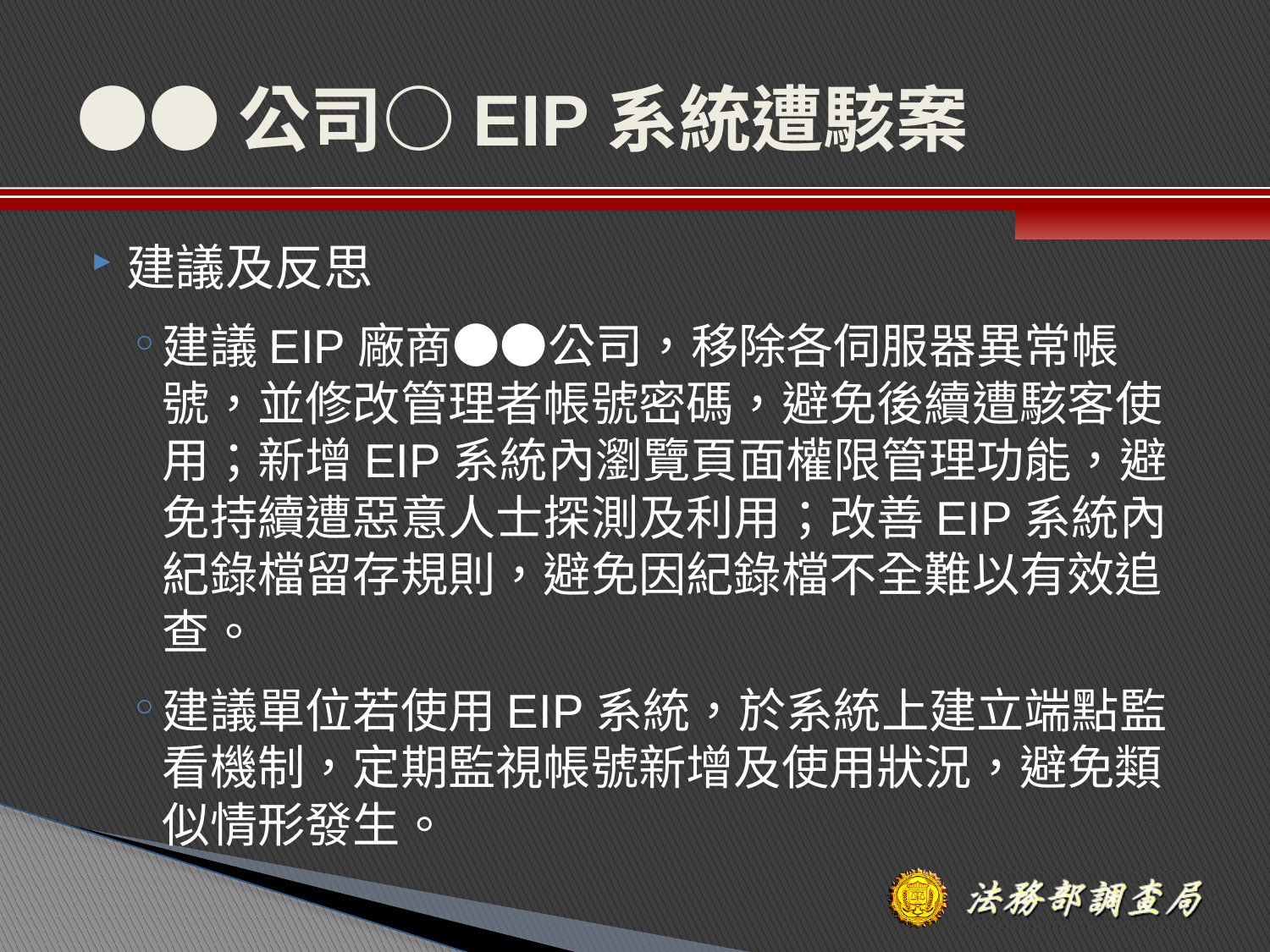

# ●●公司○EIP系統遭駭案
建議及反思
建議EIP廠商●●公司，移除各伺服器異常帳號，並修改管理者帳號密碼，避免後續遭駭客使用；新增EIP系統內瀏覽頁面權限管理功能，避免持續遭惡意人士探測及利用；改善EIP系統內紀錄檔留存規則，避免因紀錄檔不全難以有效追查。
建議單位若使用EIP系統，於系統上建立端點監看機制，定期監視帳號新增及使用狀況，避免類似情形發生。